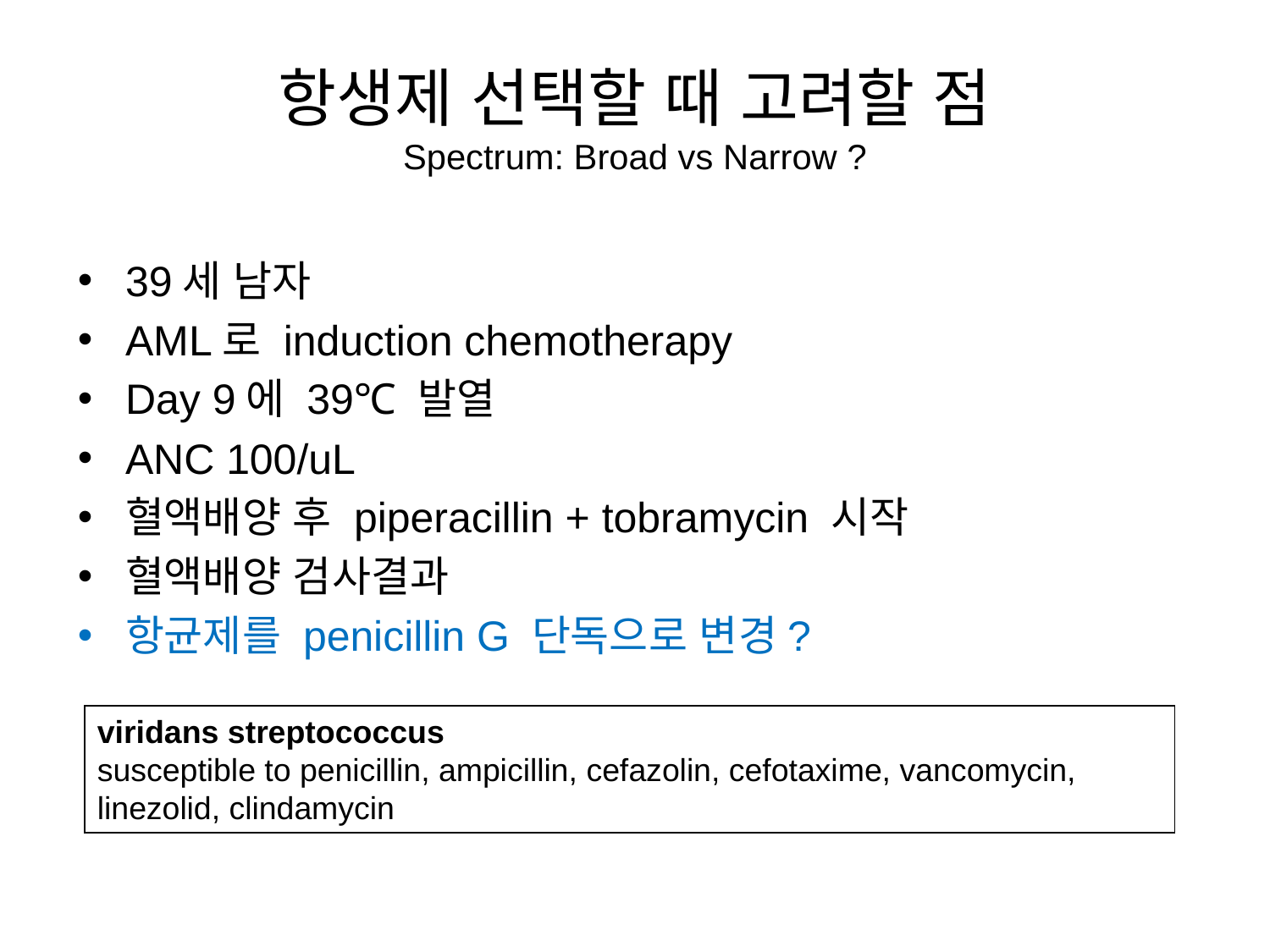

항생제 선택할 때 고려할 점
Spectrum: Broad vs Narrow ?
39세 남자
AML로 induction chemotherapy
Day 9에 39℃ 발열
ANC 100/uL
혈액배양 후 piperacillin + tobramycin 시작
혈액배양 검사결과
항균제를 penicillin G 단독으로 변경?

viridans streptococcus
susceptible to penicillin, ampicillin, cefazolin, cefotaxime, vancomycin, linezolid, clindamycin